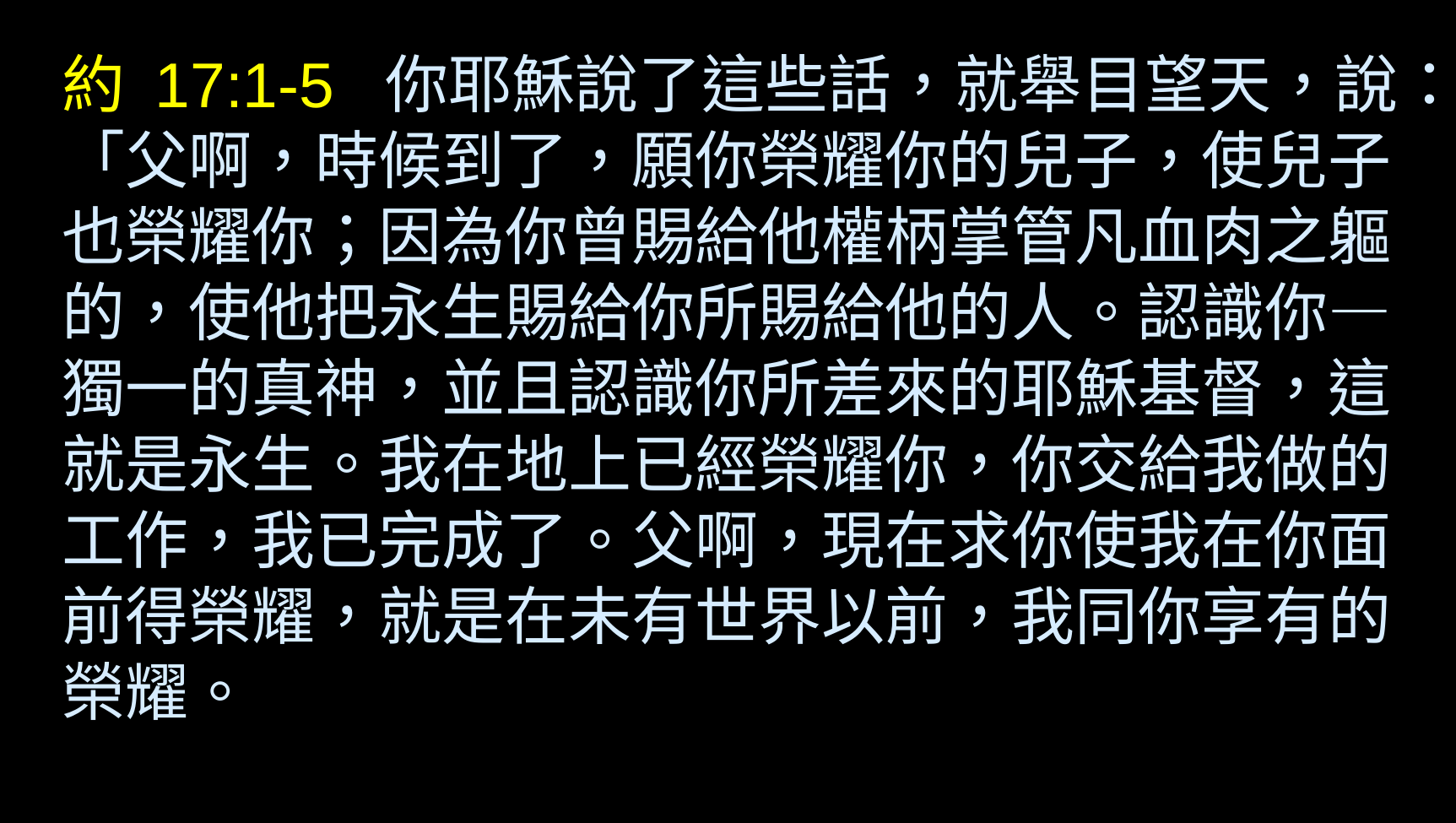

約 17:1-5  你耶穌說了這些話，就舉目望天，說：「父啊，時候到了，願你榮耀你的兒子，使兒子也榮耀你；因為你曾賜給他權柄掌管凡血肉之軀的，使他把永生賜給你所賜給他的人。認識你—獨一的真神，並且認識你所差來的耶穌基督，這就是永生。我在地上已經榮耀你，你交給我做的工作，我已完成了。父啊，現在求你使我在你面前得榮耀，就是在未有世界以前，我同你享有的榮耀。